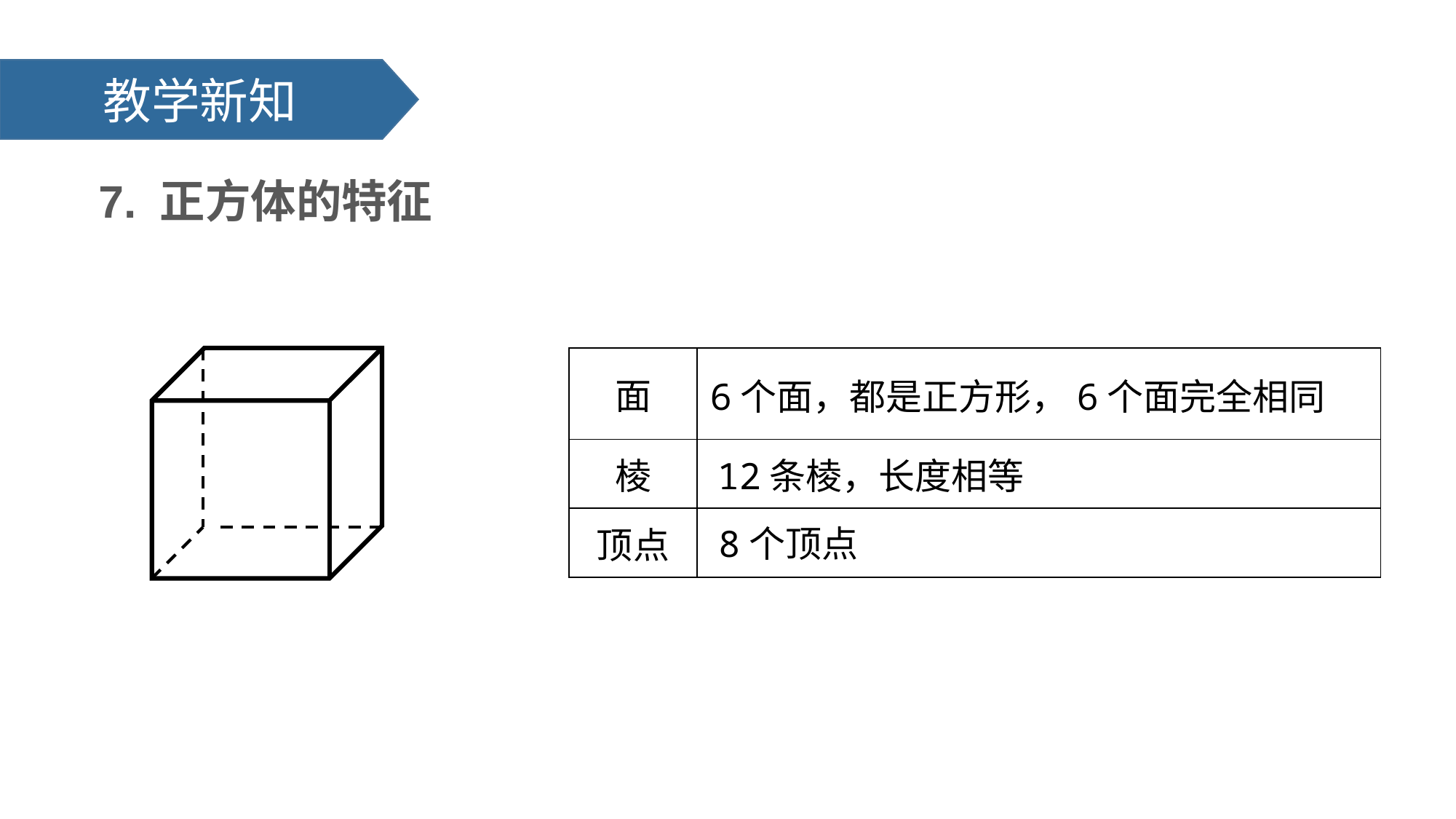

教学新知
7. 正方体的特征

| 面 |  |
| --- | --- |
| 棱 |  |
| 顶点 |  |
6个面，都是正方形，6个面完全相同
12条棱，长度相等
8个顶点